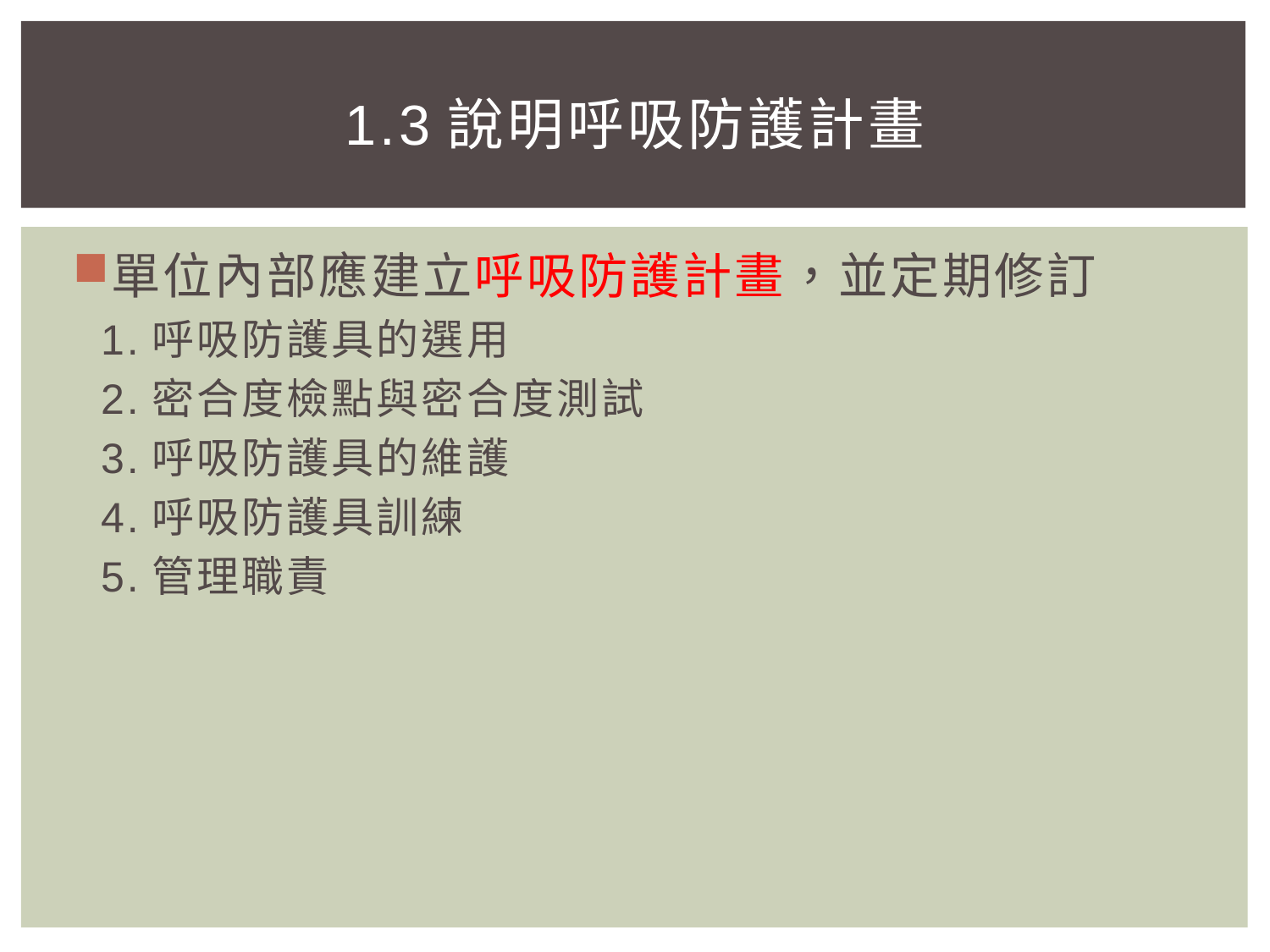

# 1.3說明呼吸防護計畫
單位內部應建立呼吸防護計畫，並定期修訂
  1.呼吸防護具的選用
  2.密合度檢點與密合度測試
  3.呼吸防護具的維護
  4.呼吸防護具訓練
  5.管理職責